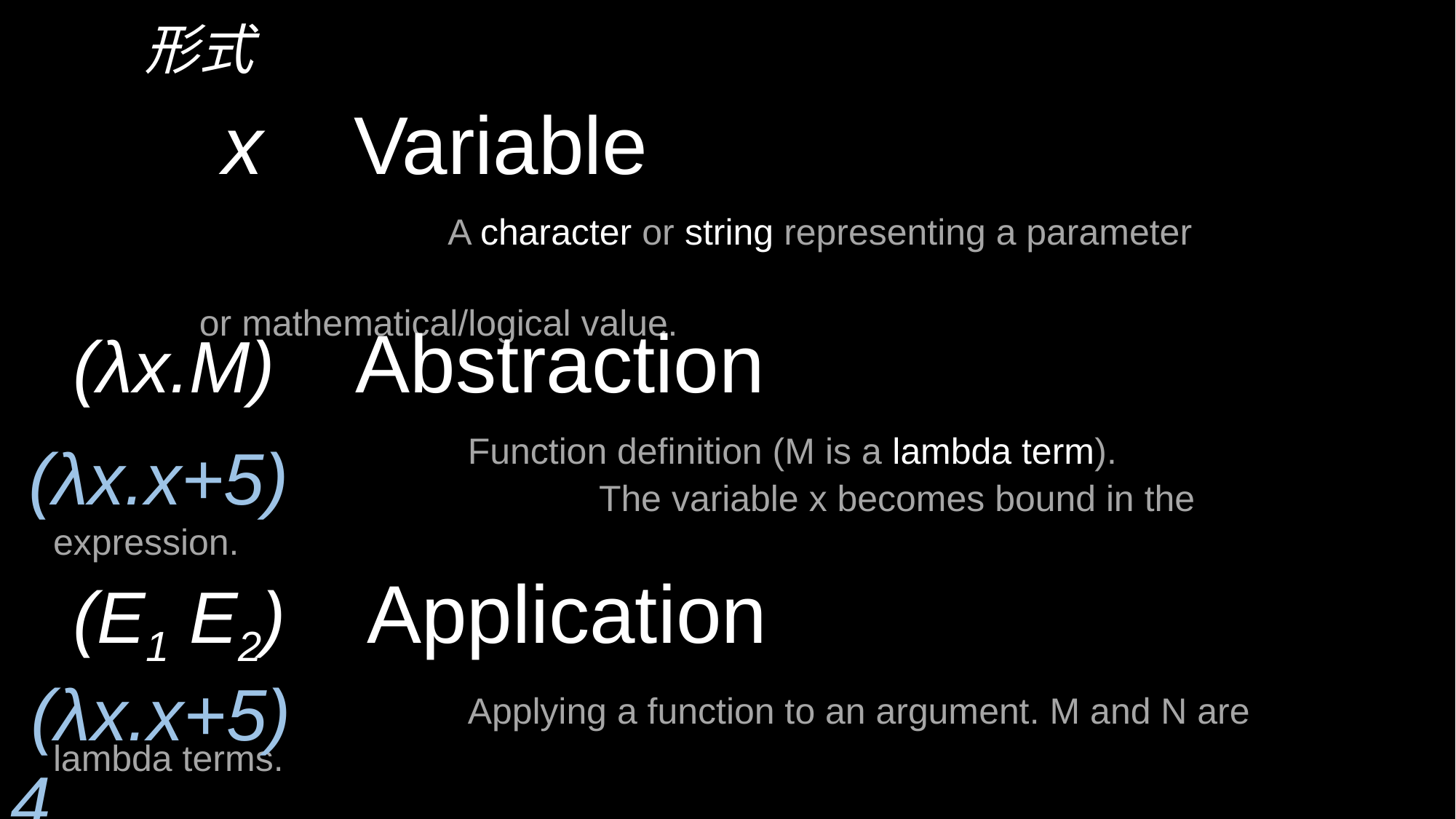

形式
 x    Variable
		  A character or string representing a parameter
												or mathematical/logical value.
 (λx.M)    Abstraction
		             Function definition (M is a lambda term).
					The variable x becomes bound in the expression.
(λx.x+5)
 (E1 E2)    Application
		             Applying a function to an argument. M and N are lambda terms.
 (λx.x+5) 4